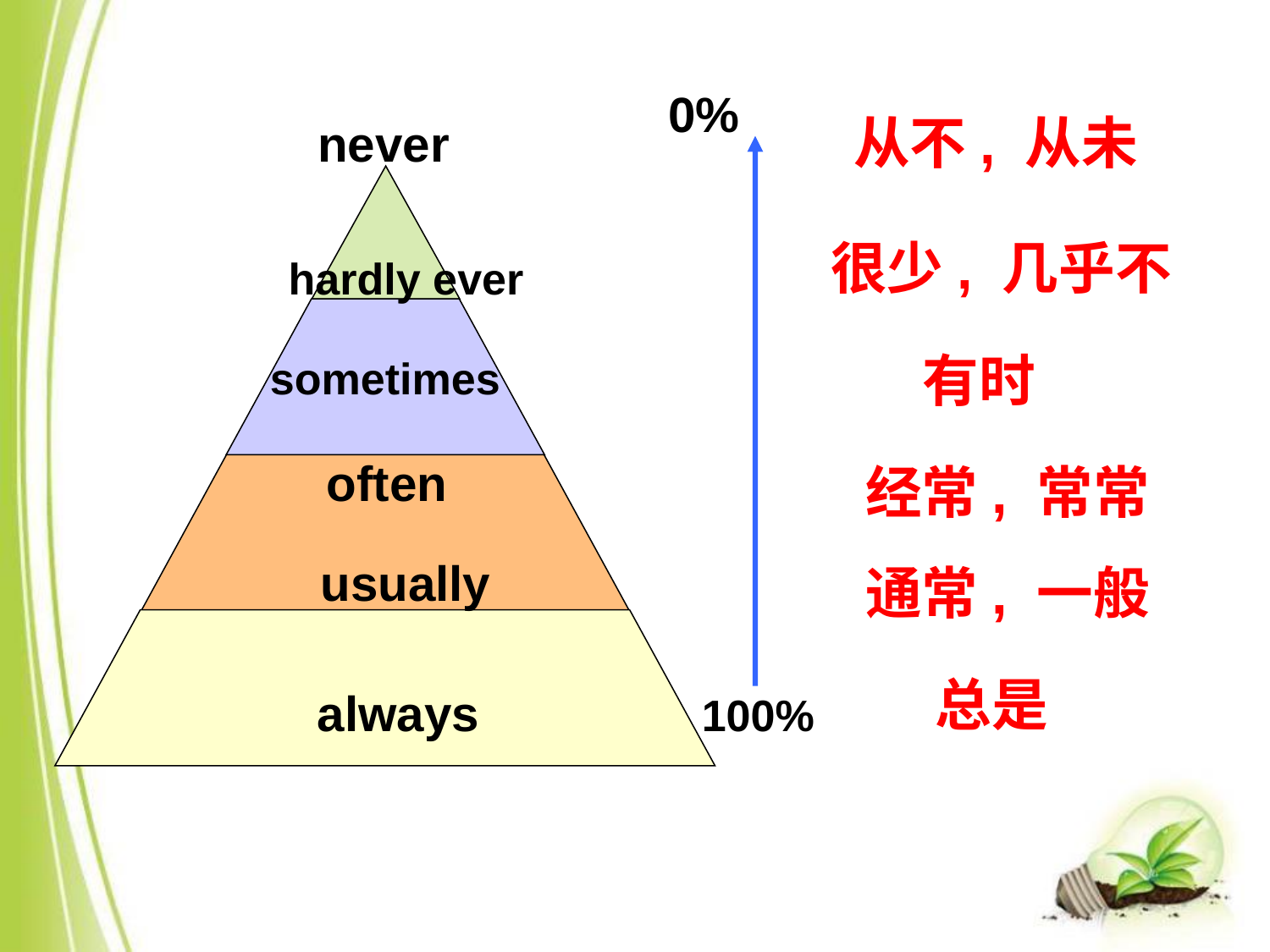

0%
从不, 从未
never

很少, 几乎不
hardly ever
有时
sometimes
often
经常, 常常
usually
通常, 一般
总是
always
100%